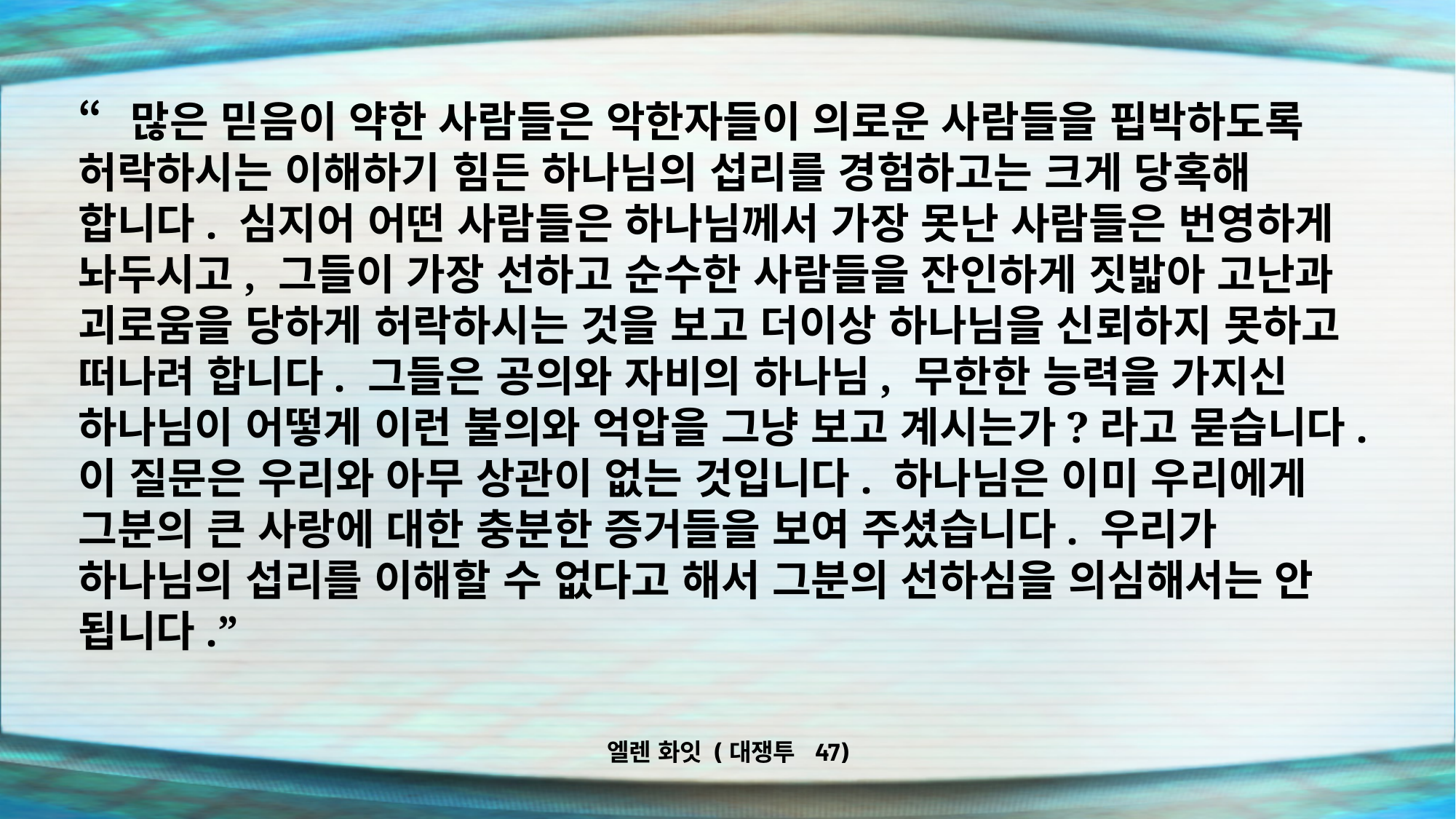

“많은 믿음이 약한 사람들은 악한자들이 의로운 사람들을 핍박하도록 허락하시는 이해하기 힘든 하나님의 섭리를 경험하고는 크게 당혹해 합니다. 심지어 어떤 사람들은 하나님께서 가장 못난 사람들은 번영하게 놔두시고, 그들이 가장 선하고 순수한 사람들을 잔인하게 짓밟아 고난과 괴로움을 당하게 허락하시는 것을 보고 더이상 하나님을 신뢰하지 못하고 떠나려 합니다. 그들은 공의와 자비의 하나님, 무한한 능력을 가지신 하나님이 어떻게 이런 불의와 억압을 그냥 보고 계시는가?라고 묻습니다. 이 질문은 우리와 아무 상관이 없는 것입니다. 하나님은 이미 우리에게 그분의 큰 사랑에 대한 충분한 증거들을 보여 주셨습니다. 우리가 하나님의 섭리를 이해할 수 없다고 해서 그분의 선하심을 의심해서는 안 됩니다.”
엘렌 화잇 (대쟁투  47)